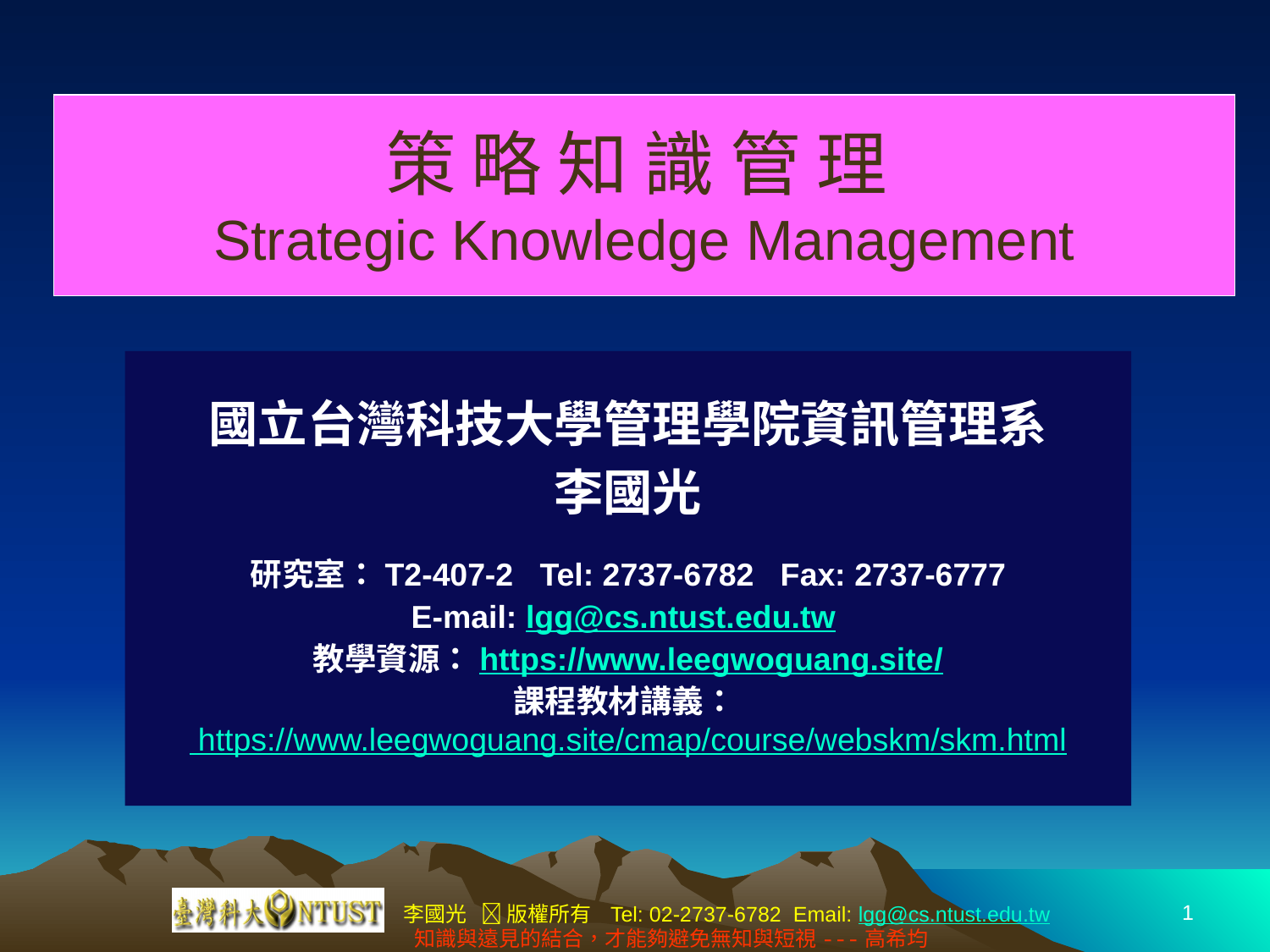

策 略 知 識 管 理
Strategic Knowledge Management

國立台灣科技大學管理學院資訊管理系
李國光

研究室：T2-407-2   Tel: 2737-6782   Fax: 2737-6777
E-mail: lgg@cs.ntust.edu.tw
教學資源：https://www.leegwoguang.site/
課程教材講義： https://www.leegwoguang.site/cmap/course/webskm/skm.html
1